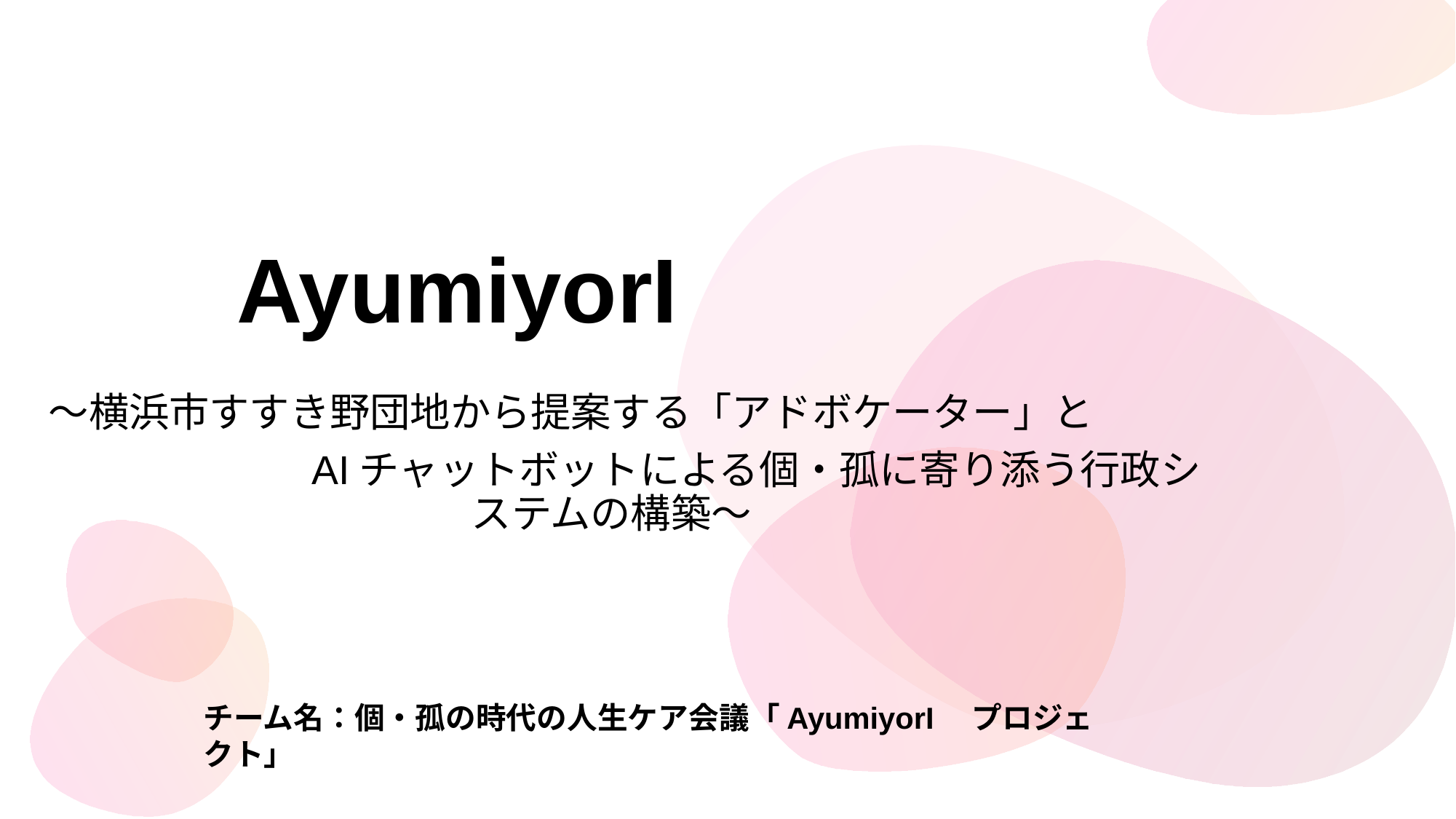

# AyumiyorI
　～横浜市すすき野団地から提案する「アドボケーター」と
　　　　　　　AIチャットボットによる個・孤に寄り添う行政システムの構築～

チーム名：個・孤の時代の人生ケア会議「AyumiyorI　プロジェクト」